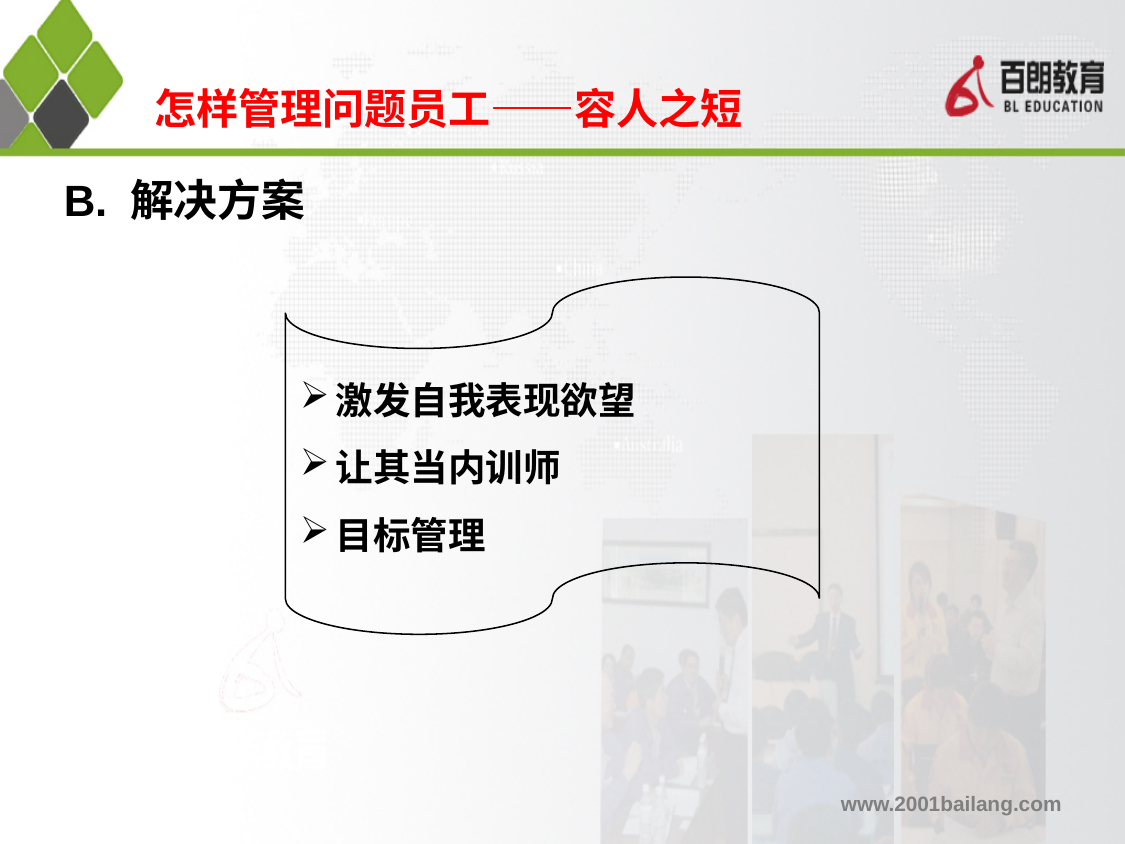

# 怎样管理问题员工——容人之短
B. 解决方案

激发自我表现欲望
让其当内训师
目标管理